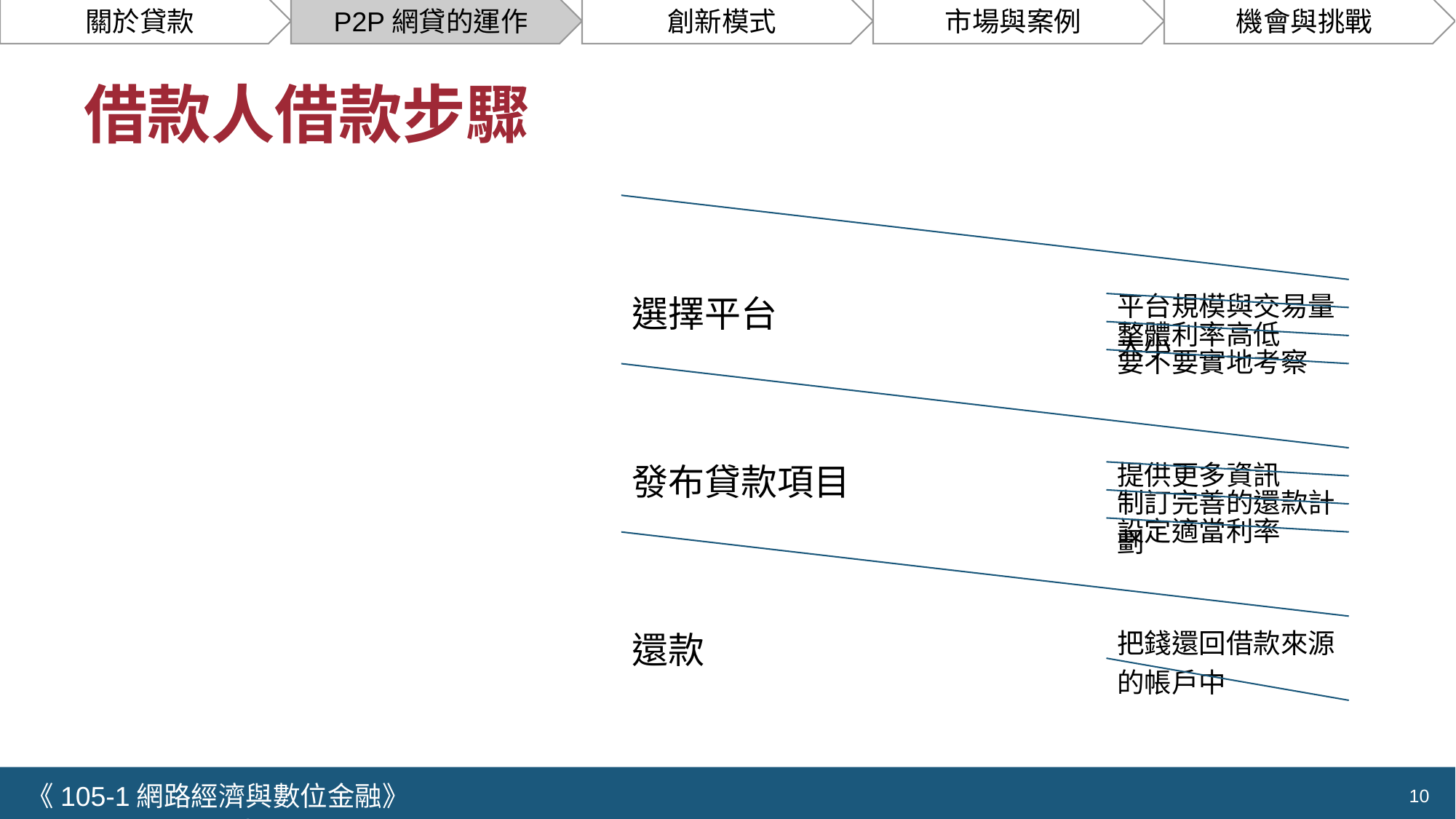

P2P網貸的運作
創新模式
市場與案例
機會與挑戰
關於貸款
# 借款人借款步驟
選擇平台
選擇平台
發布貸款項目
提供更多資訊
還款
把錢還回借款來源的帳戶中
整體利率高低
要不要實地考察
設定適當利率
《105-1網路經濟與數位金融》                                                                                                                                             NCTU.IIM.IEBI Lab
10